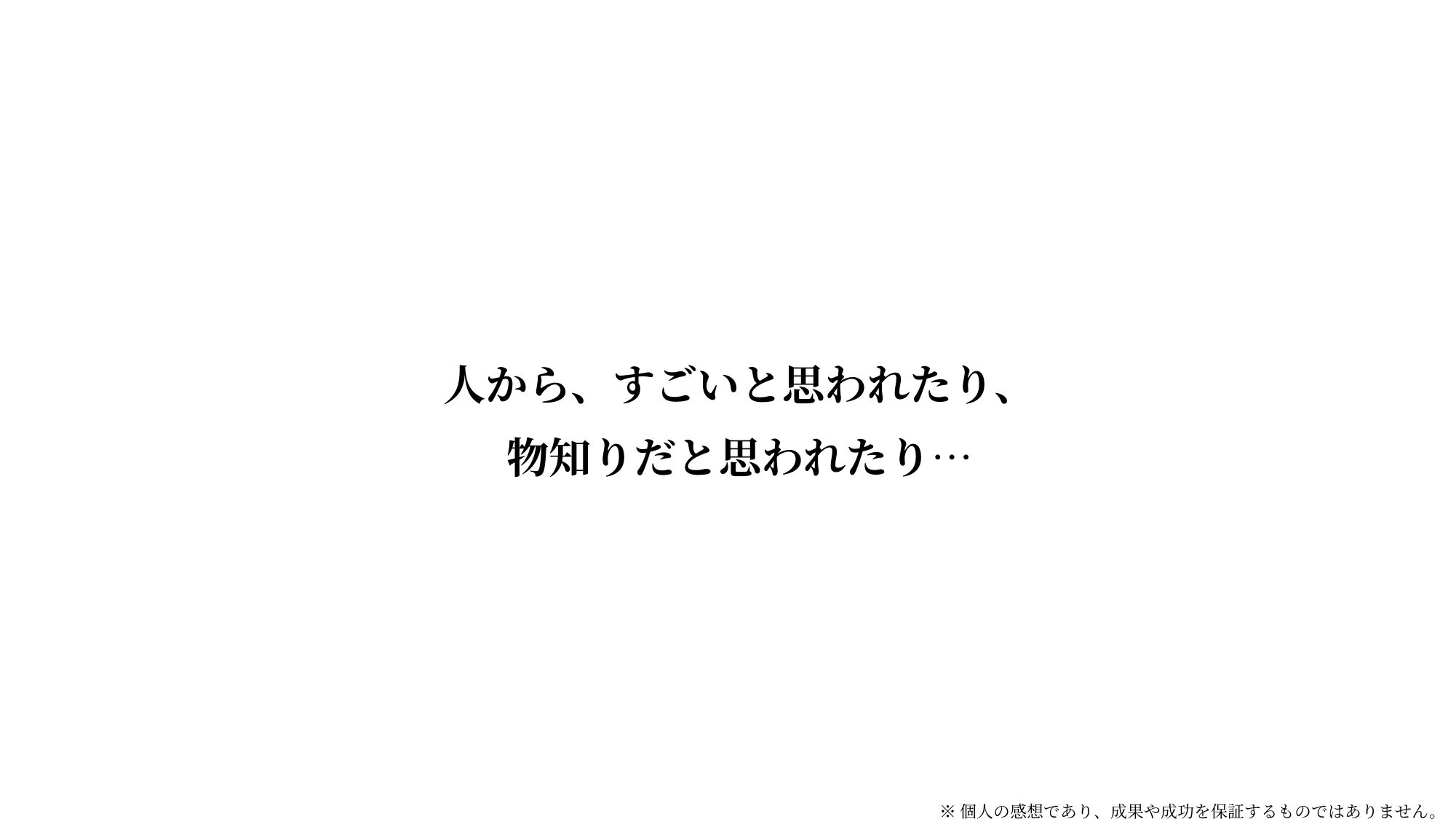

人から、すごいと思われたり、
物知りだと思われたり…
※個人の感想であり、成果や成功を保証するものではありません。